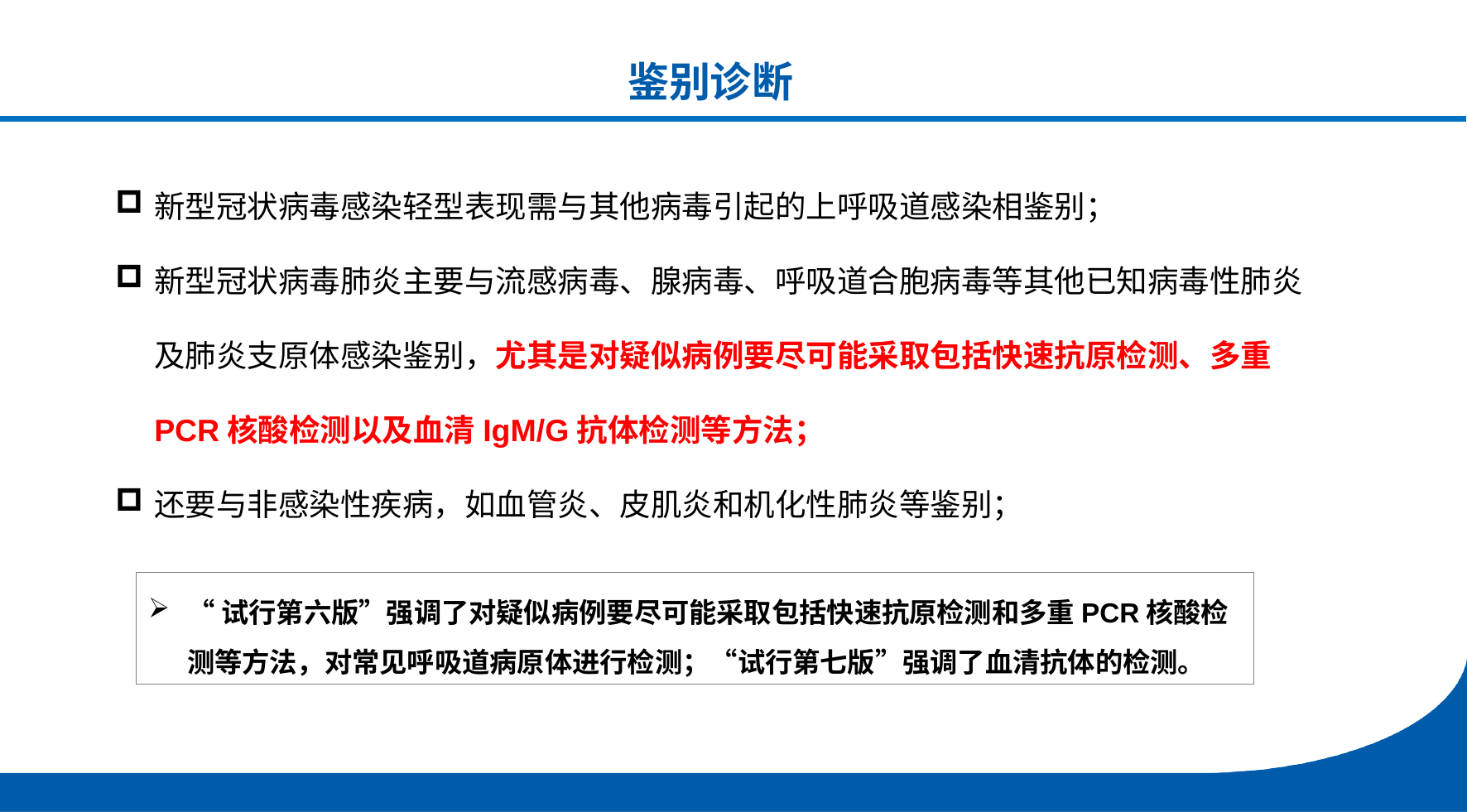

# 鉴别诊断
新型冠状病毒感染轻型表现需与其他病毒引起的上呼吸道感染相鉴别；
新型冠状病毒肺炎主要与流感病毒、腺病毒、呼吸道合胞病毒等其他已知病毒性肺炎及肺炎支原体感染鉴别，尤其是对疑似病例要尽可能采取包括快速抗原检测、多重PCR核酸检测以及血清IgM/G抗体检测等方法；
还要与非感染性疾病，如血管炎、皮肌炎和机化性肺炎等鉴别；
“试行第六版”强调了对疑似病例要尽可能采取包括快速抗原检测和多重PCR核酸检测等方法，对常见呼吸道病原体进行检测；“试行第七版”强调了血清抗体的检测。